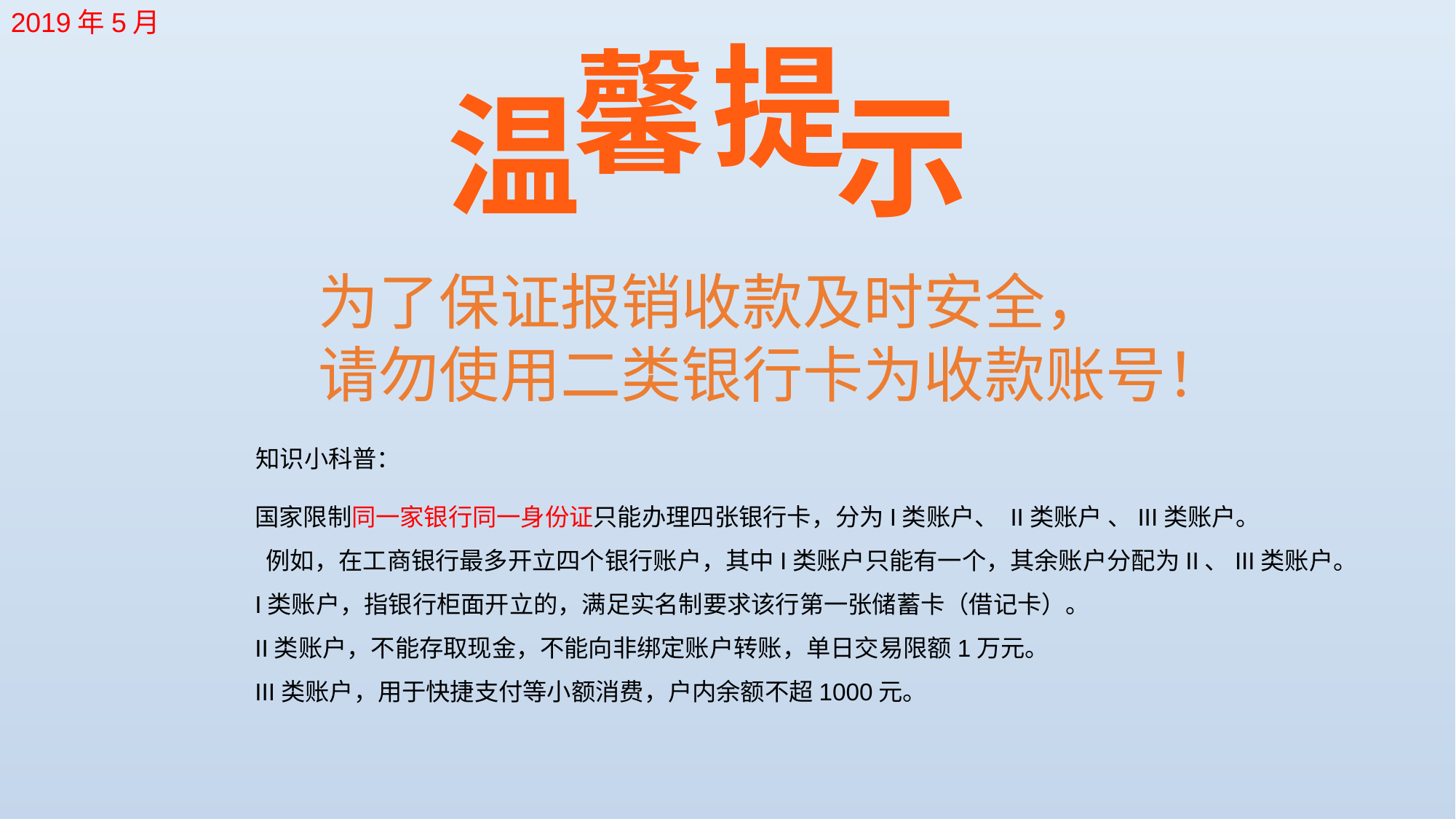

2019年5月
提
馨
温
示
为了保证报销收款及时安全，
请勿使用二类银行卡为收款账号！
知识小科普：
国家限制同一家银行同一身份证只能办理四张银行卡，分为I类账户、 II类账户 、III类账户。
 例如，在工商银行最多开立四个银行账户，其中I类账户只能有一个，其余账户分配为II、III类账户。
I类账户，指银行柜面开立的，满足实名制要求该行第一张储蓄卡（借记卡）。
II类账户，不能存取现金，不能向非绑定账户转账，单日交易限额1万元。
III类账户，用于快捷支付等小额消费，户内余额不超1000元。